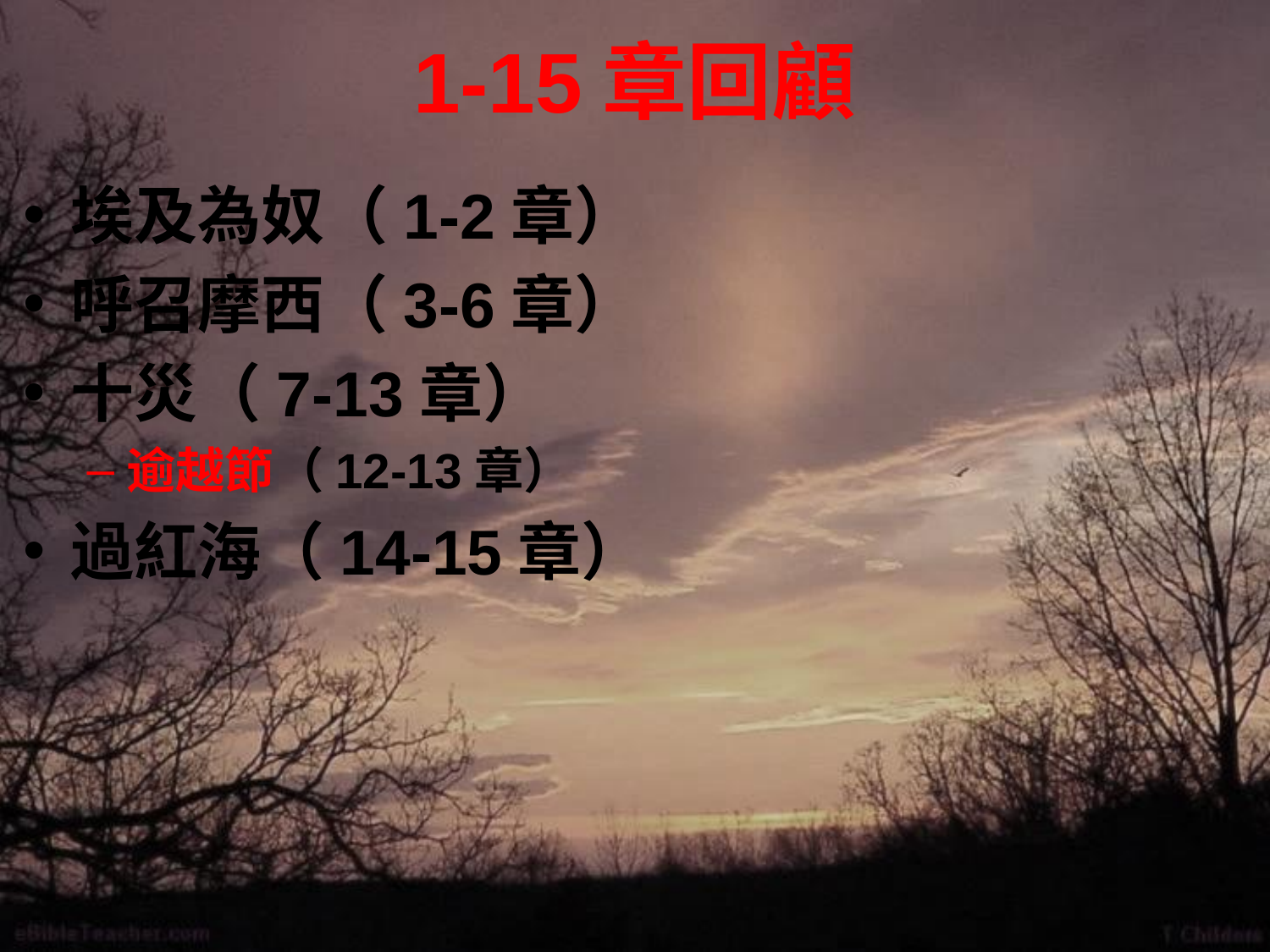

# 1-15章回顧
埃及為奴（1-2章）
呼召摩西（3-6章）
十災（7-13章）
逾越節（12-13章）
過紅海（14-15章）